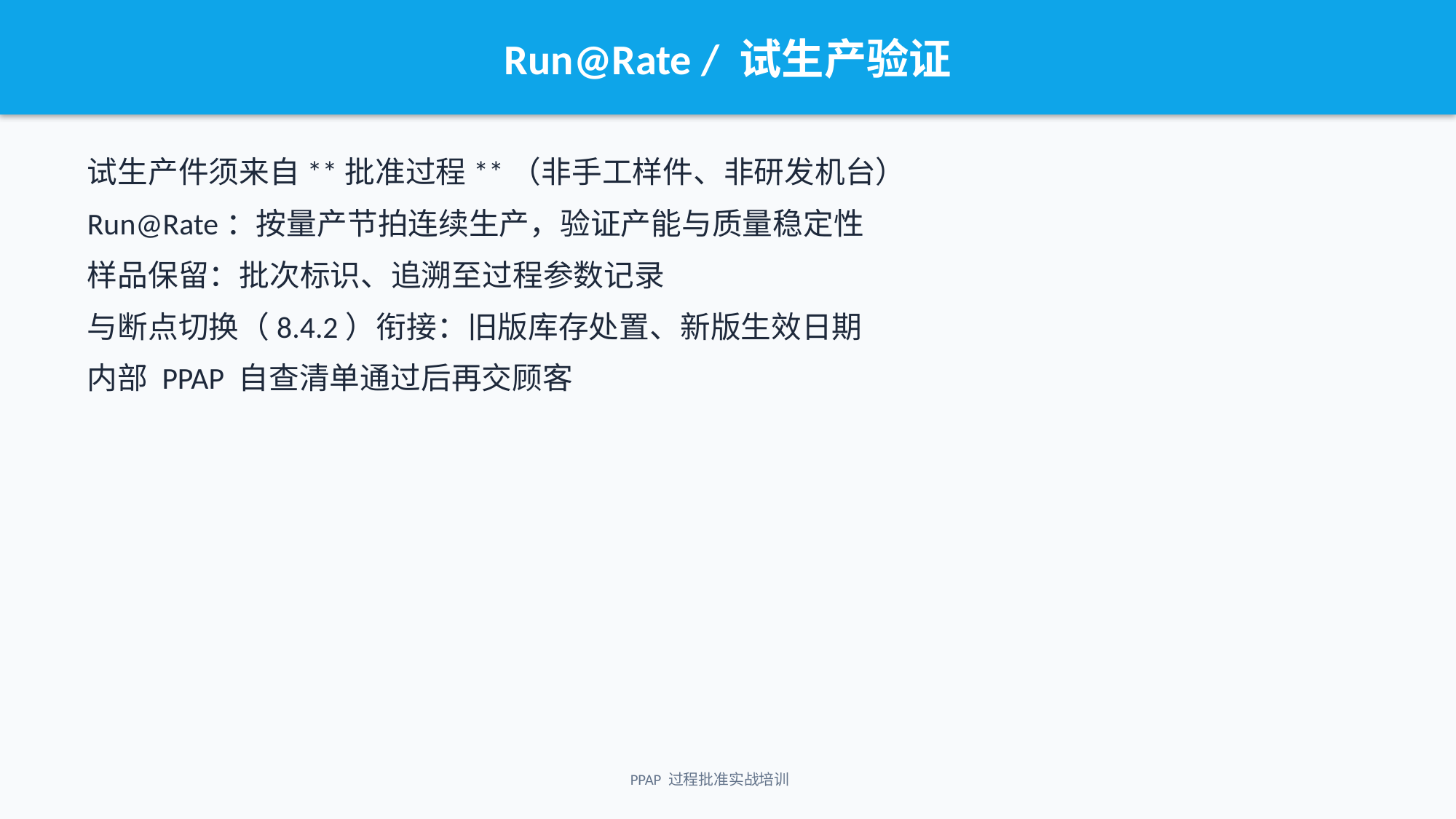

Run@Rate / 试生产验证
试生产件须来自**批准过程**（非手工样件、非研发机台）
Run@Rate：按量产节拍连续生产，验证产能与质量稳定性
样品保留：批次标识、追溯至过程参数记录
与断点切换（8.4.2）衔接：旧版库存处置、新版生效日期
内部 PPAP 自查清单通过后再交顾客
PPAP 过程批准实战培训